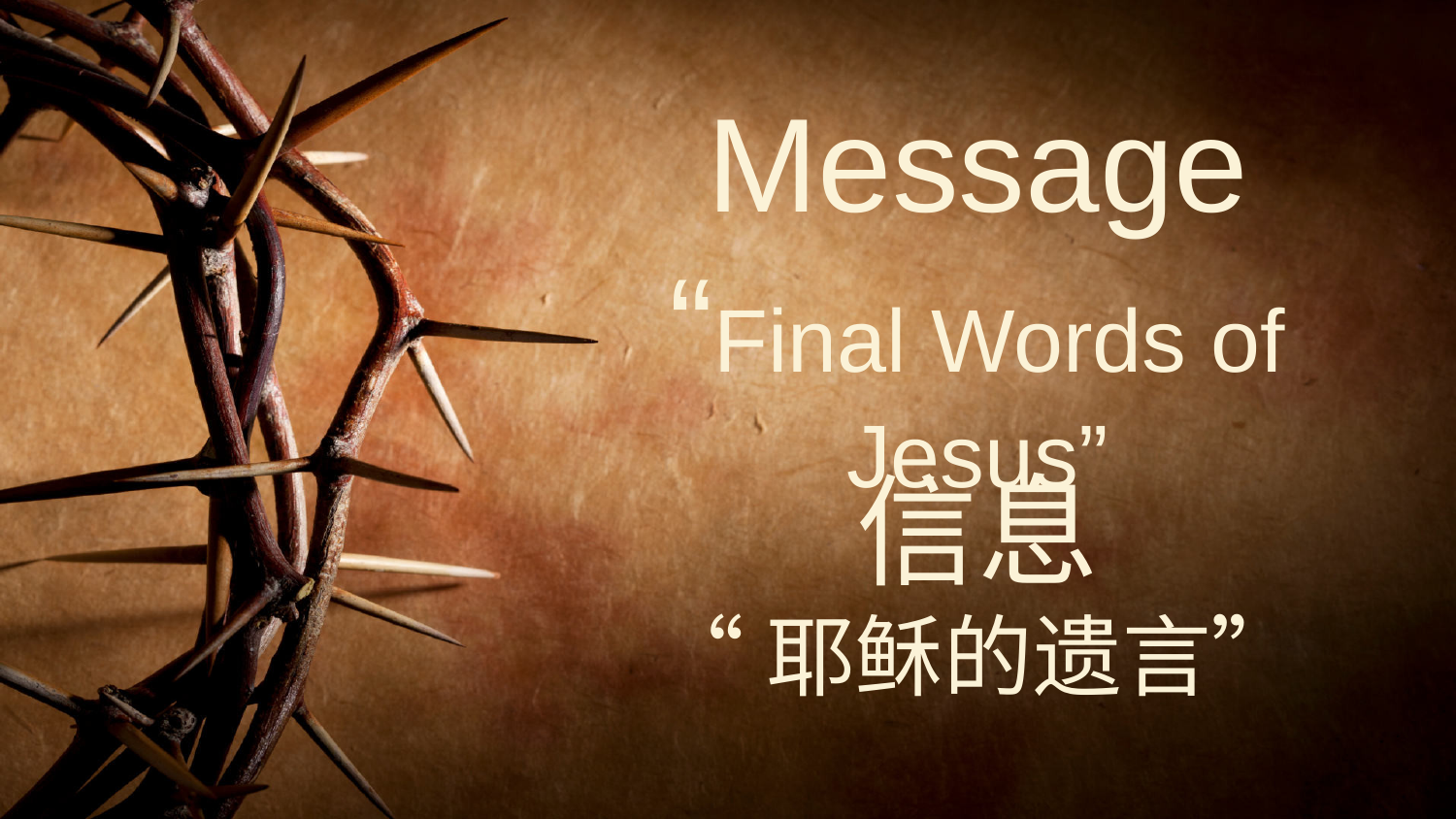

Message
“Final Words of Jesus”
信息
“耶稣的遗言”